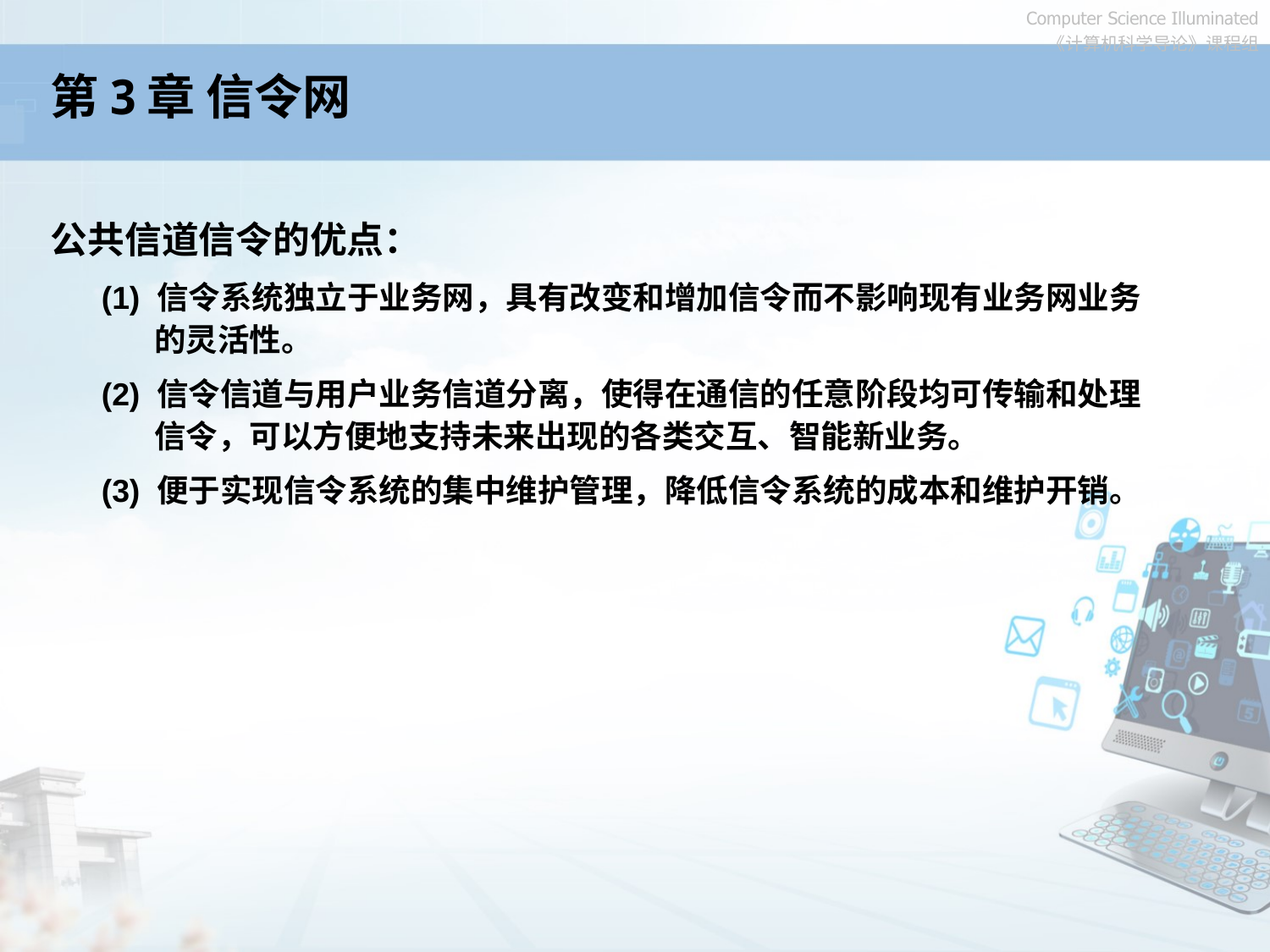

# 第3章 信令网
公共信道信令的优点：
(1) 信令系统独立于业务网，具有改变和增加信令而不影响现有业务网业务的灵活性。
(2) 信令信道与用户业务信道分离，使得在通信的任意阶段均可传输和处理信令，可以方便地支持未来出现的各类交互、智能新业务。
(3) 便于实现信令系统的集中维护管理，降低信令系统的成本和维护开销。